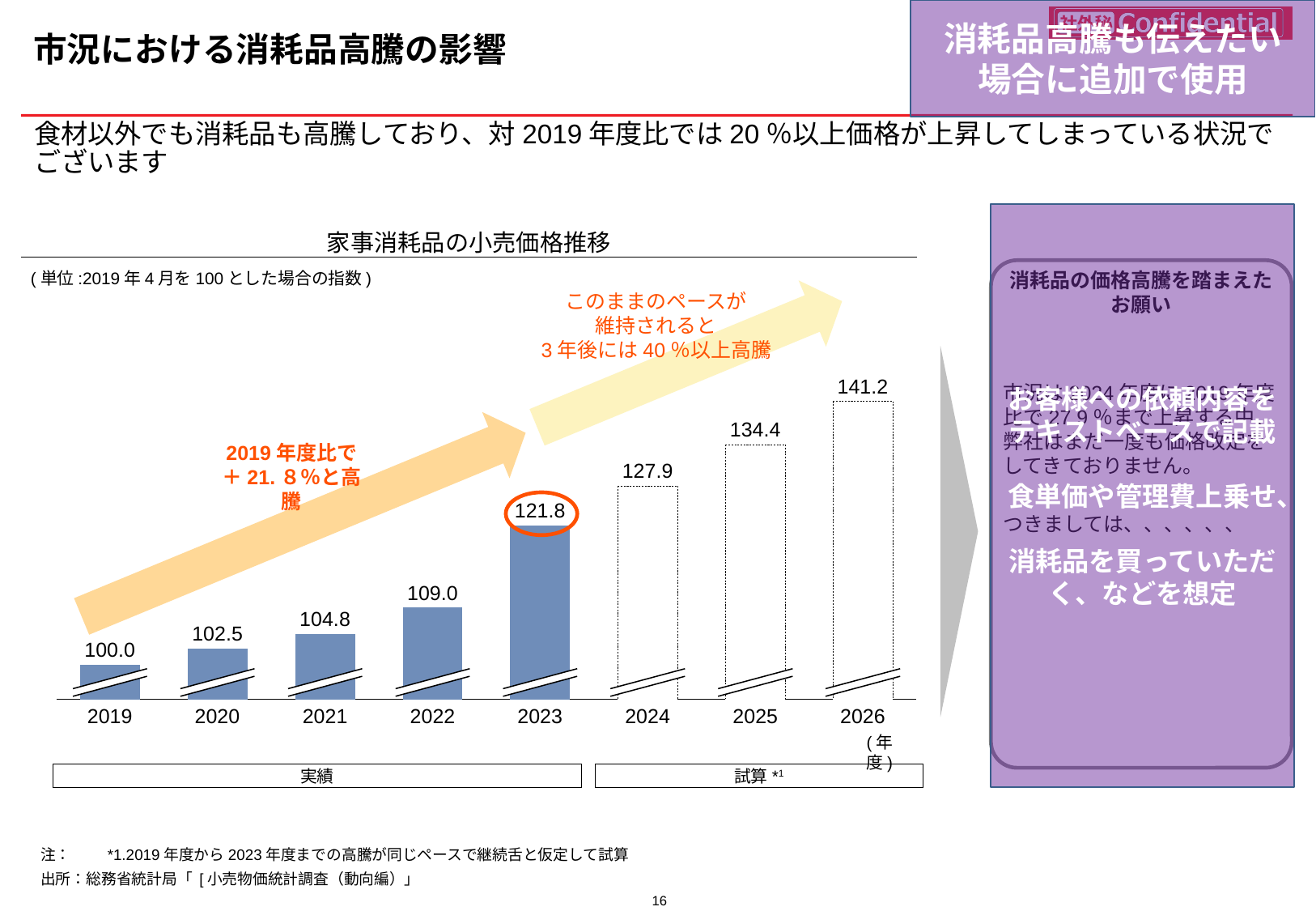

消耗品高騰も伝えたい
場合に追加で使用
市況における消耗品高騰の影響

食材以外でも消耗品も高騰しており、対2019年度比では20％以上価格が上昇してしまっている状況でございます
お客様への依頼内容をテキストベースで記載

食単価や管理費上乗せ、
消耗品を買っていただく、などを想定
家事消耗品の小売価格推移
消耗品の価格高騰を踏まえた
お願い

市況は2024年度に2019年度比で27.9％まで上昇する中、弊社はまだ一度も価格改定をしてきておりません。

つきましては、、、、、、

(単位:2019年4月を100とした場合の指数)
このままのペースが
維持されると
3年後には40％以上高騰

141.2

### Chart

| Category |  |
|---|---|
134.4
2019年度比で
＋21.８％と高騰
127.9

121.8

109.0
104.8
102.5
100.0

2019
2020
2021
2022
2023
2024
2025
2026
(年度)
実績
試算*1
注：	*1.2019年度から2023年度までの高騰が同じペースで継続舌と仮定して試算
出所：総務省統計局「 [小売物価統計調査（動向編）」
16